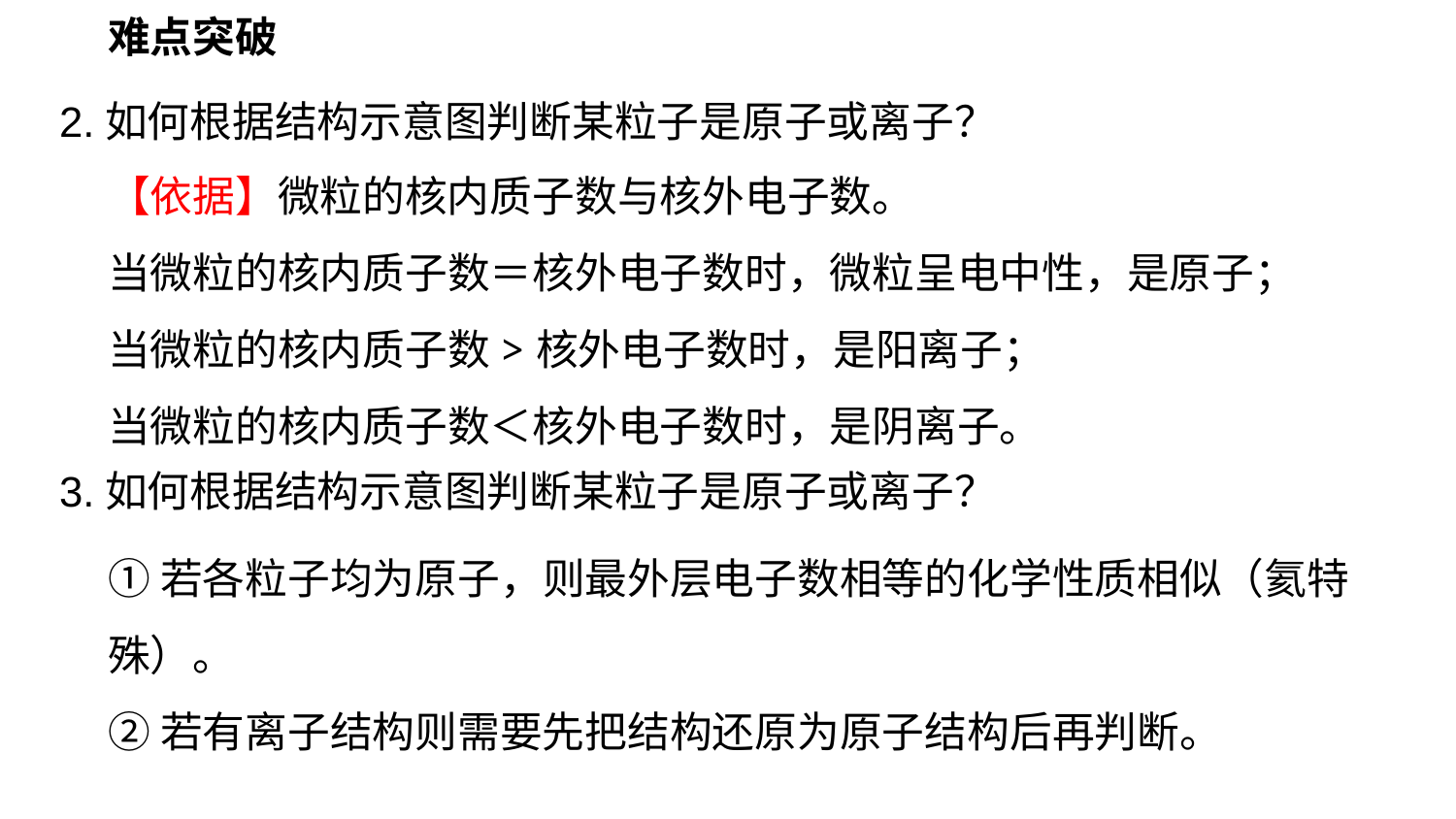

难点突破
2.如何根据结构示意图判断某粒子是原子或离子？
【依据】微粒的核内质子数与核外电子数。
当微粒的核内质子数＝核外电子数时，微粒呈电中性，是原子；
当微粒的核内质子数>核外电子数时，是阳离子；
当微粒的核内质子数＜核外电子数时，是阴离子。
3.如何根据结构示意图判断某粒子是原子或离子？
①若各粒子均为原子，则最外层电子数相等的化学性质相似（氦特殊）。
②若有离子结构则需要先把结构还原为原子结构后再判断。